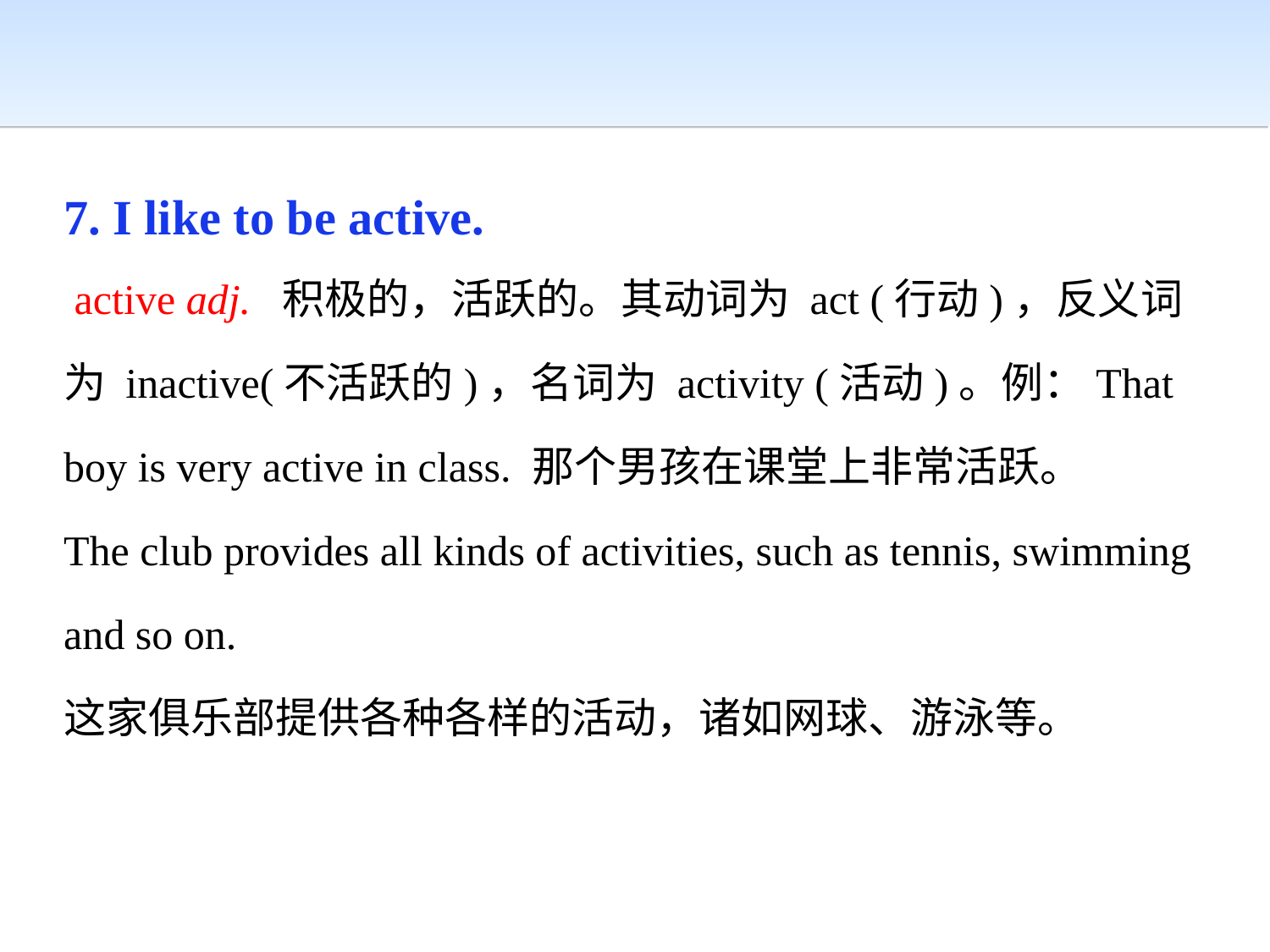

7. I like to be active.
 active adj.  积极的，活跃的。其动词为 act (行动)，反义词为 inactive(不活跃的)，名词为 activity (活动)。例：That boy is very active in class. 那个男孩在课堂上非常活跃。
The club provides all kinds of activities, such as tennis, swimming and so on.
这家俱乐部提供各种各样的活动，诸如网球、游泳等。